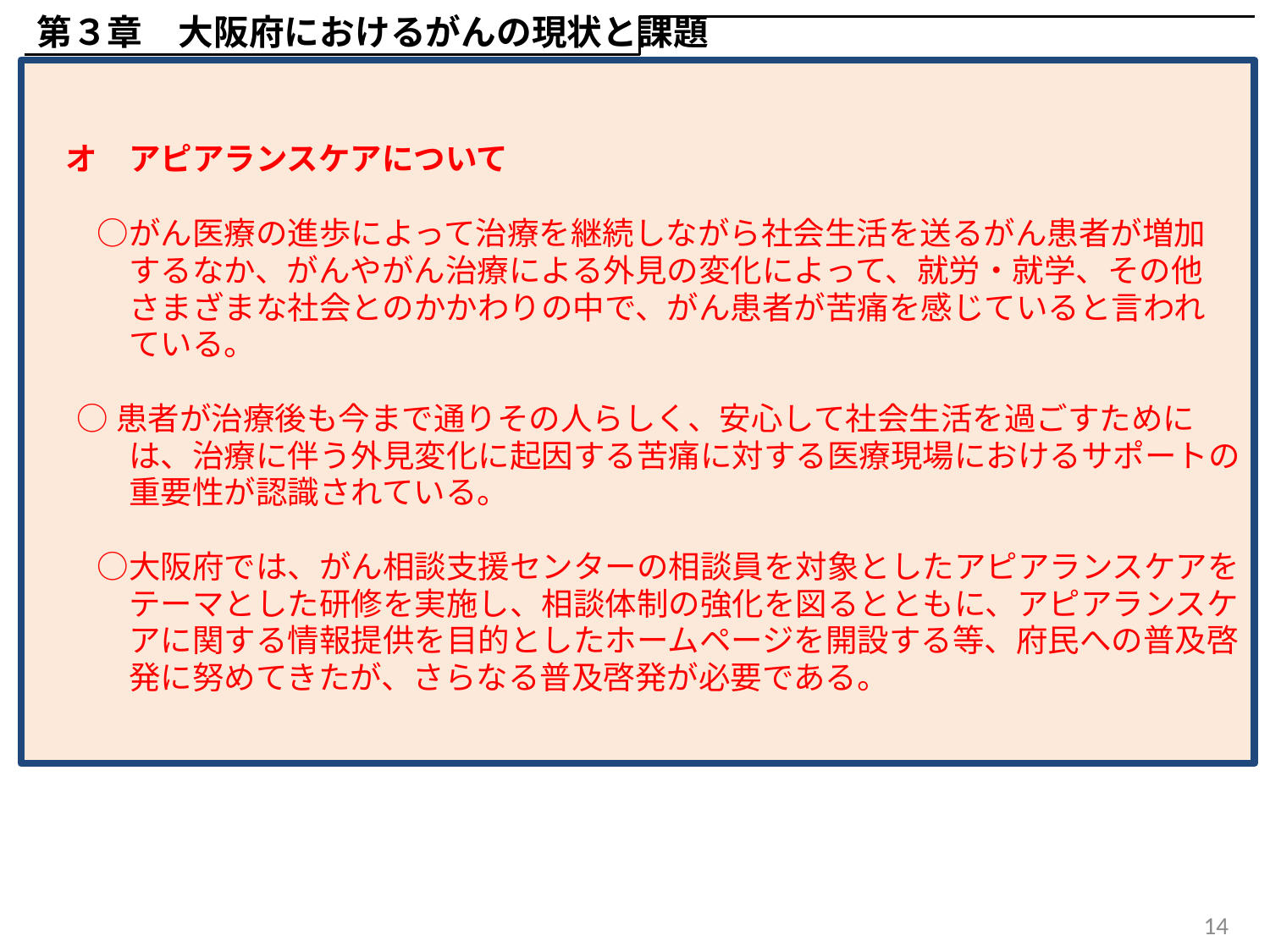

第３章　大阪府におけるがんの現状と課題

　オ　アピアランスケアについて

　　○がん医療の進歩によって治療を継続しながら社会生活を送るがん患者が増加
　　　するなか、がんやがん治療による外見の変化によって、就労・就学、その他
　　　さまざまな社会とのかかわりの中で、がん患者が苦痛を感じていると言われ
　　　ている。

      ○患者が治療後も今まで通りその人らしく、安心して社会生活を過ごすために
　　　は、治療に伴う外見変化に起因する苦痛に対する医療現場におけるサポートの
　　　重要性が認識されている。

　　○大阪府では、がん相談支援センターの相談員を対象としたアピアランスケアを
　　　テーマとした研修を実施し、相談体制の強化を図るとともに、アピアランスケ
　　　アに関する情報提供を目的としたホームページを開設する等、府民への普及啓
　　　発に努めてきたが、さらなる普及啓発が必要である。

14